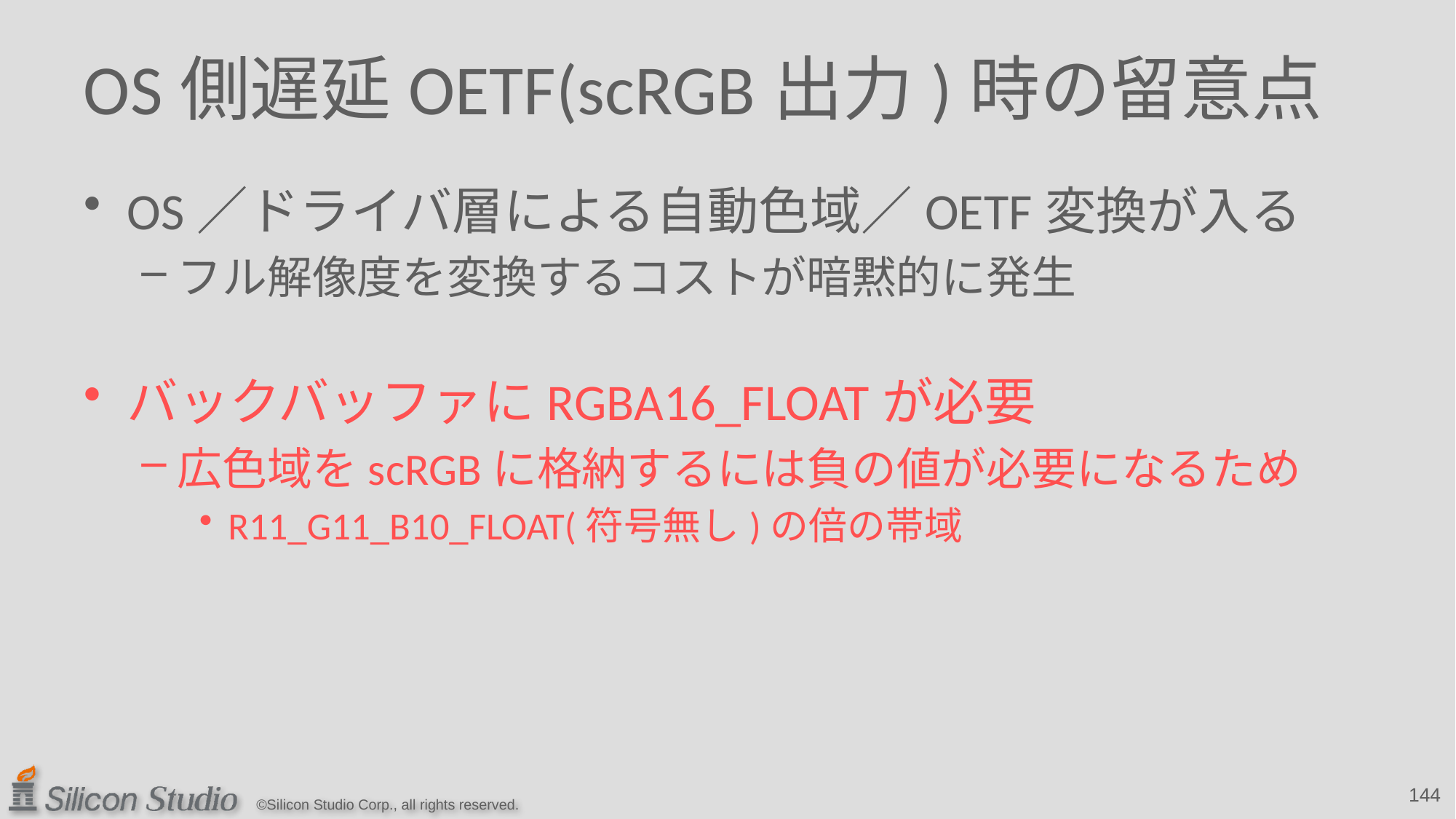

# OS側遅延OETF(scRGB出力)時の留意点
OS／ドライバ層による自動色域／OETF変換が入る
フル解像度を変換するコストが暗黙的に発生

バックバッファにRGBA16_FLOATが必要
広色域をscRGBに格納するには負の値が必要になるため
R11_G11_B10_FLOAT(符号無し)の倍の帯域
144